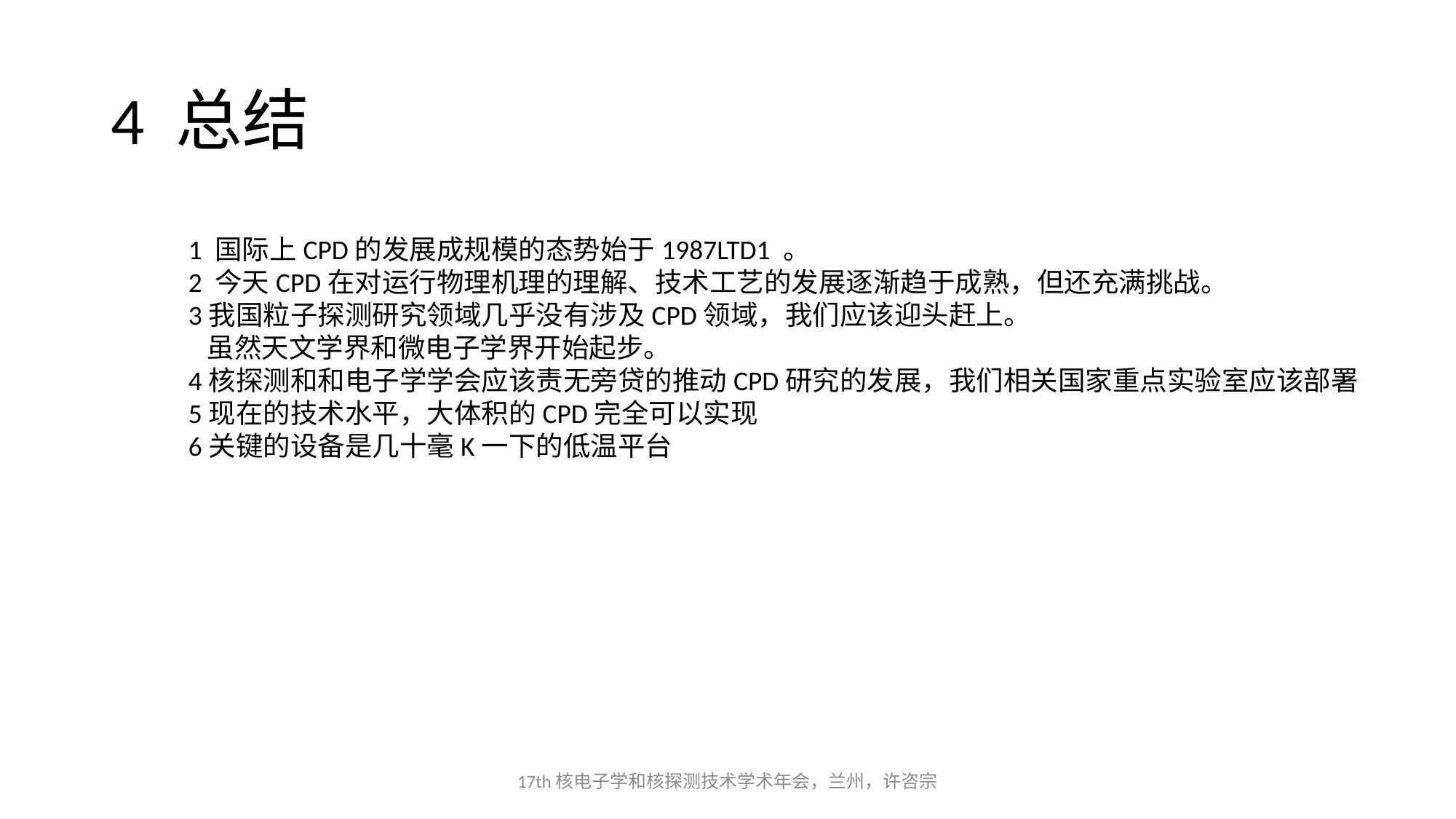

# 4 总结
1 国际上CPD的发展成规模的态势始于1987LTD1 。
2 今天CPD在对运行物理机理的理解、技术工艺的发展逐渐趋于成熟，但还充满挑战。
3我国粒子探测研究领域几乎没有涉及CPD领域，我们应该迎头赶上。
  虽然天文学界和微电子学界开始起步。
4核探测和和电子学学会应该责无旁贷的推动CPD研究的发展，我们相关国家重点实验室应该部署
5现在的技术水平，大体积的CPD完全可以实现
6关键的设备是几十毫K一下的低温平台
17th核电子学和核探测技术学术年会，兰州，许咨宗